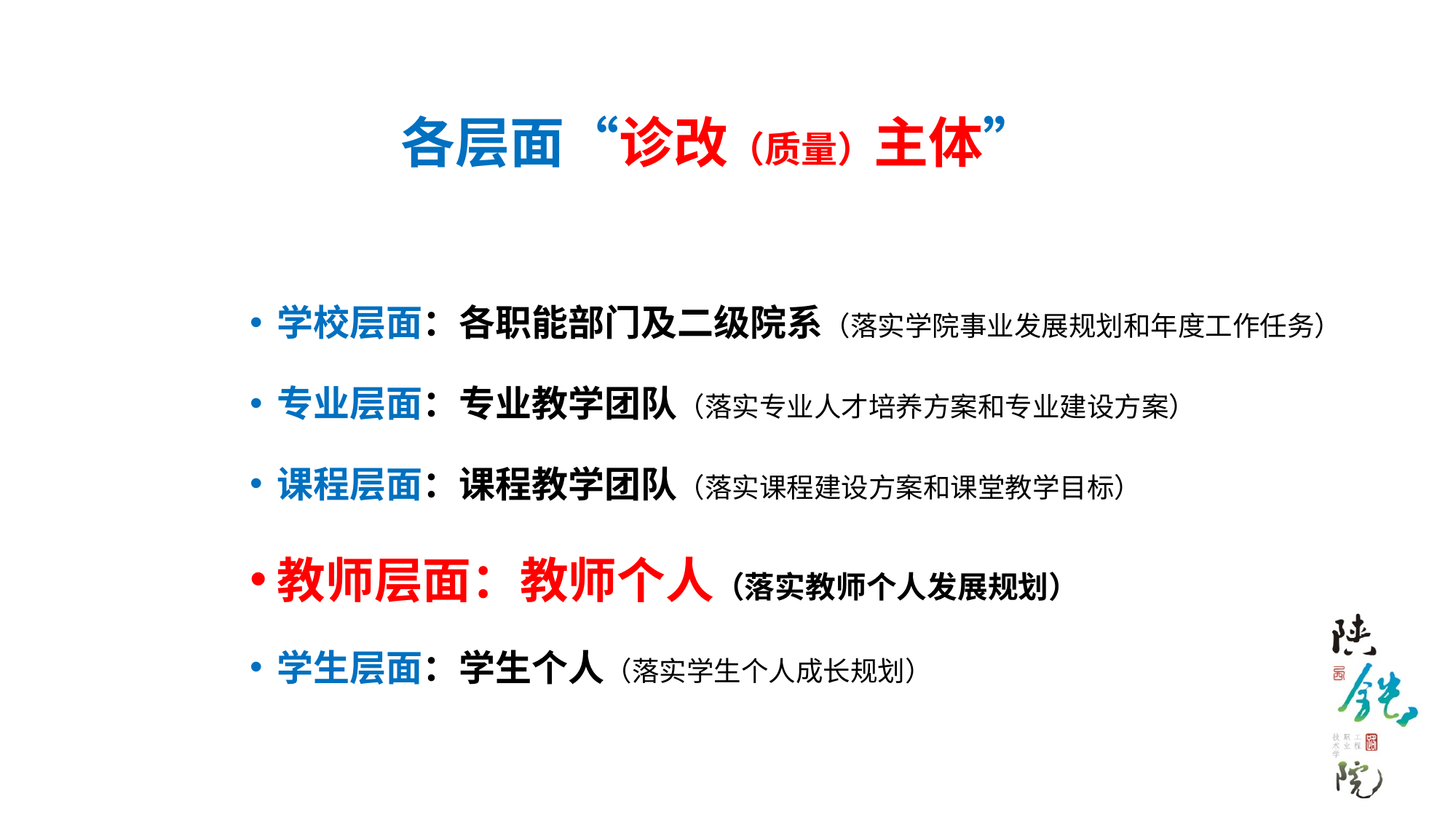

# 各层面“诊改（质量）主体”
学校层面：各职能部门及二级院系（落实学院事业发展规划和年度工作任务）
专业层面：专业教学团队（落实专业人才培养方案和专业建设方案）
课程层面：课程教学团队（落实课程建设方案和课堂教学目标）
教师层面：教师个人（落实教师个人发展规划）
学生层面：学生个人（落实学生个人成长规划）